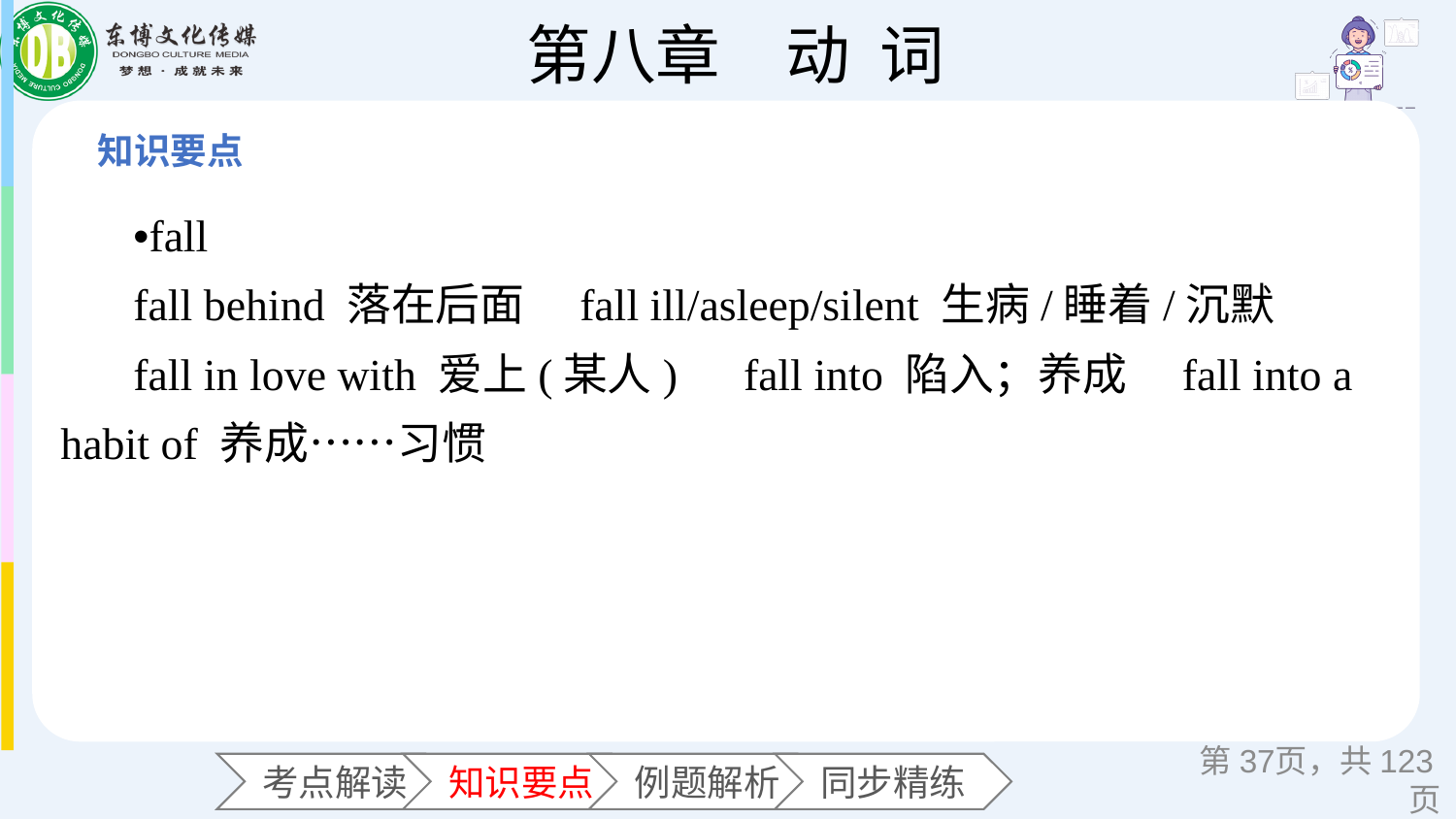

•fall
fall behind 落在后面　fall ill/asleep/silent 生病/睡着/沉默
fall in love with 爱上(某人)　fall into 陷入；养成　fall into a habit of 养成……习惯
第37页，共123页